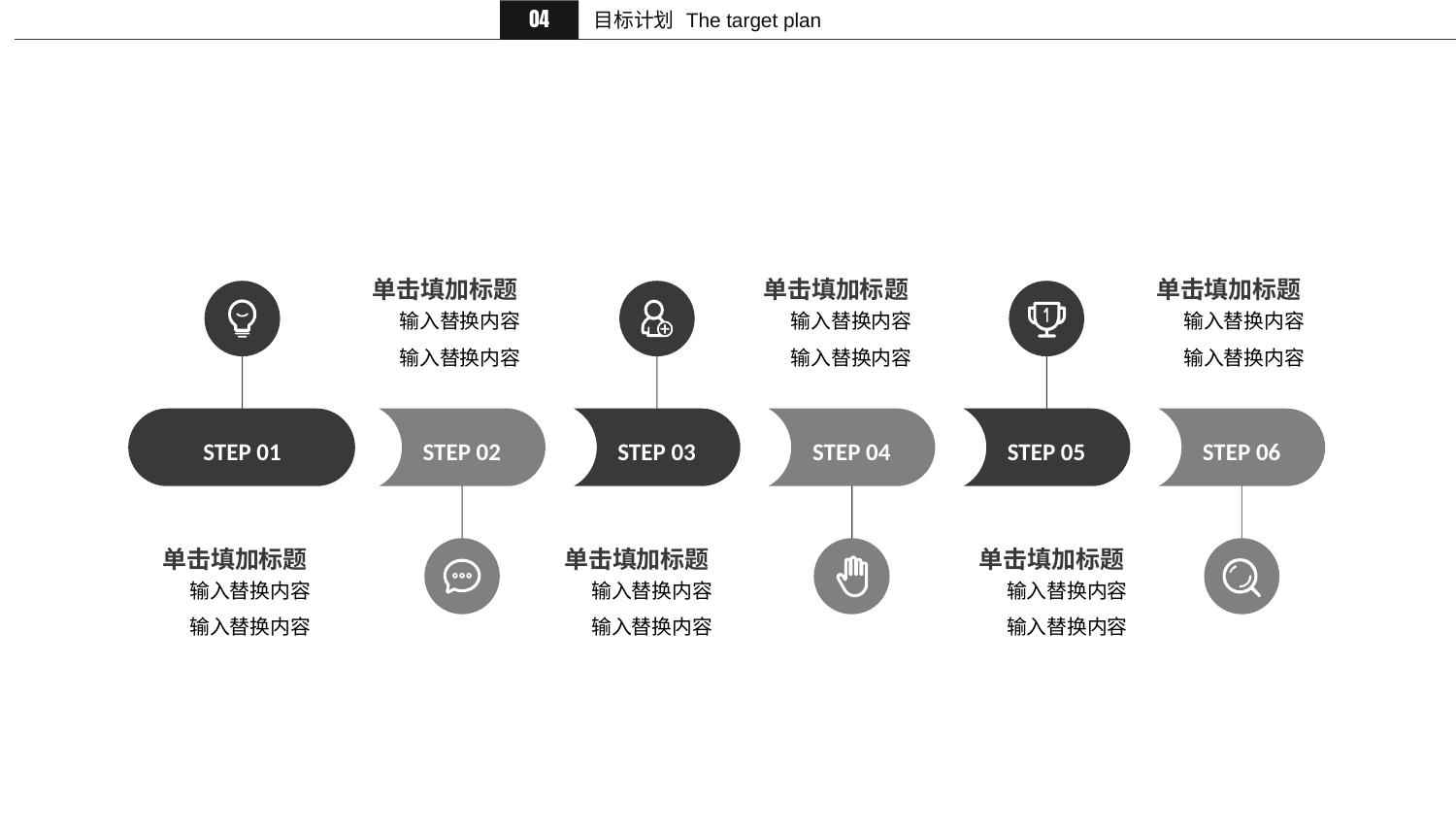

04
目标计划
The target plan
单击填加标题
单击填加标题
单击填加标题

输入替换内容
输入替换内容
输入替换内容
输入替换内容

输入替换内容
输入替换内容

STEP 01
STEP 02
STEP 03
STEP 04
STEP 05
STEP 06

单击填加标题

单击填加标题

单击填加标题

输入替换内容
输入替换内容
输入替换内容
输入替换内容
输入替换内容
输入替换内容